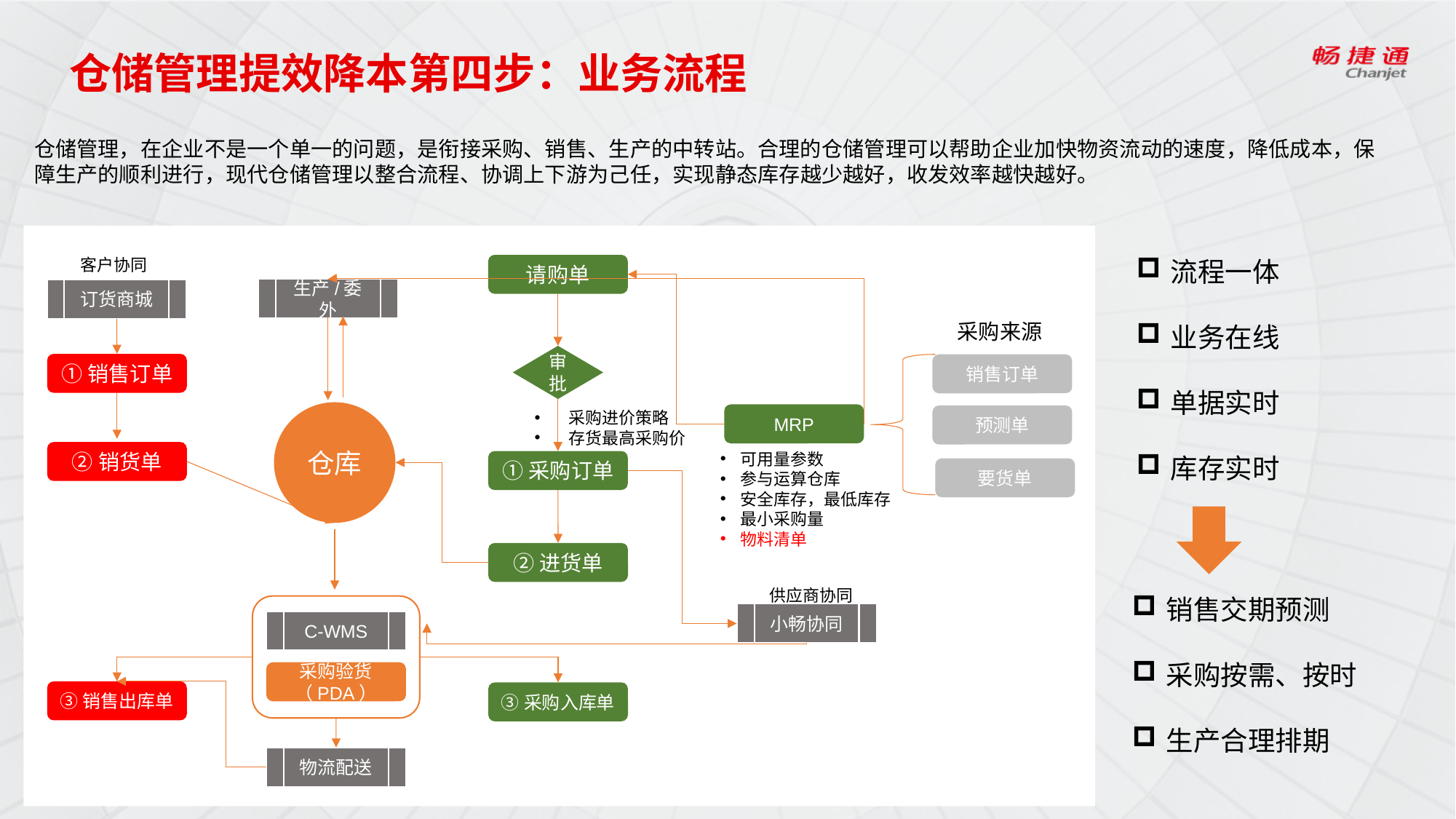

# 仓储管理提效降本第四步：业务流程
仓储管理，在企业不是一个单一的问题，是衔接采购、销售、生产的中转站。合理的仓储管理可以帮助企业加快物资流动的速度，降低成本，保障生产的顺利进行，现代仓储管理以整合流程、协调上下游为己任，实现静态库存越少越好，收发效率越快越好。

流程一体

业务在线

单据实时

库存实时

客户协同
请购单
生产/委外
订货商城
采购来源
审批
①销售订单

销售订单
仓库
采购进价策略
存货最高采购价
MRP
预测单
②销货单
可用量参数
参与运算仓库
安全库存，最低库存
最小采购量
物料清单

①采购订单
要货单

②进货单
供应商协同
销售交期预测

采购按需、按时

生产合理排期

小畅协同
C-WMS
采购验货（PDA）
③销售出库单
③采购入库单
物流配送